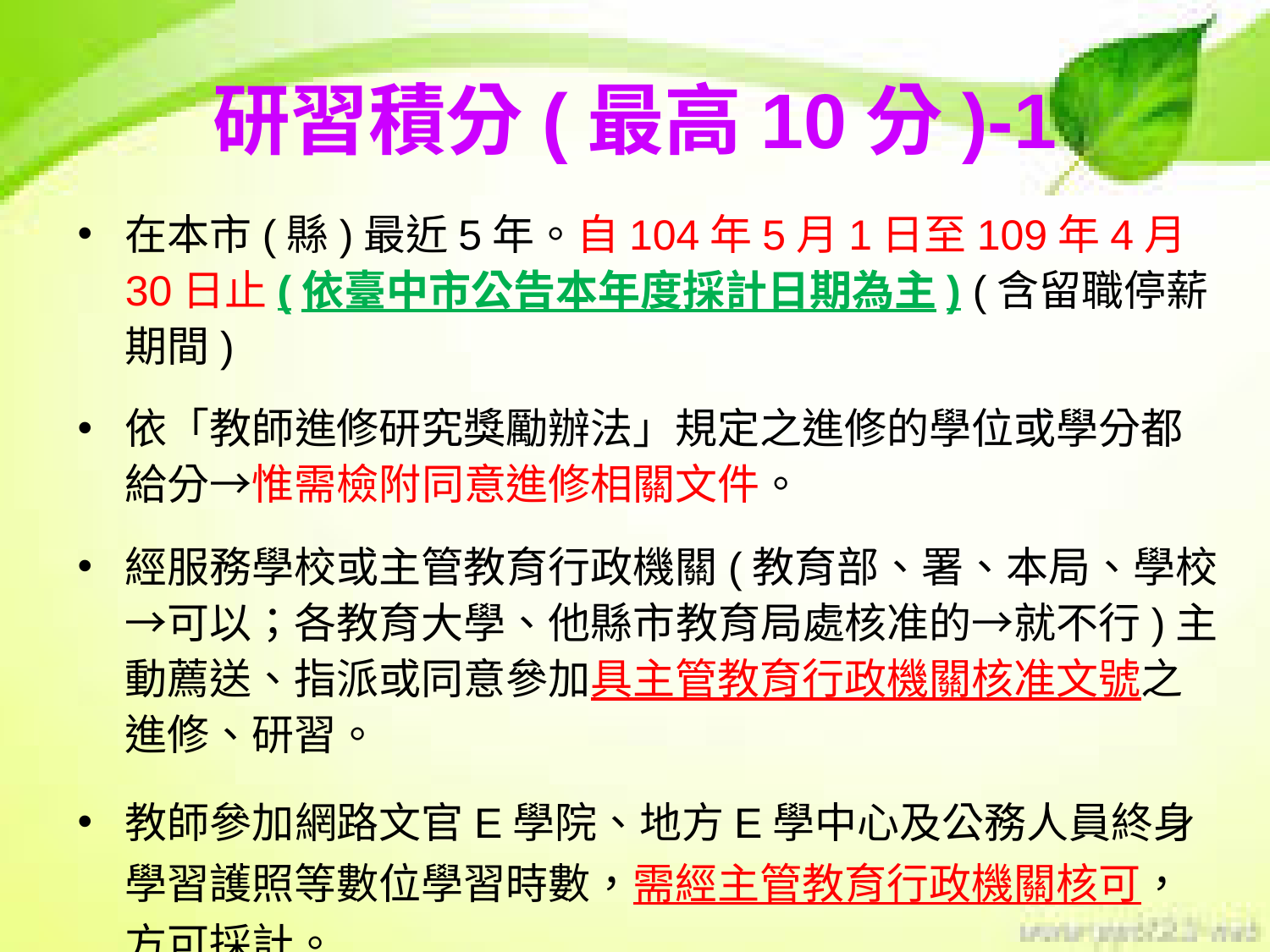

# 研習積分(最高10分)-1
在本市(縣)最近5年。自104年5月1日至109年4月30日止(依臺中市公告本年度採計日期為主) (含留職停薪期間)

依「教師進修研究獎勵辦法」規定之進修的學位或學分都給分→惟需檢附同意進修相關文件。

經服務學校或主管教育行政機關(教育部、署、本局、學校→可以；各教育大學、他縣市教育局處核准的→就不行)主動薦送、指派或同意參加具主管教育行政機關核准文號之進修、研習。

教師參加網路文官E學院、地方E學中心及公務人員終身學習護照等數位學習時數，需經主管教育行政機關核可，方可採計。